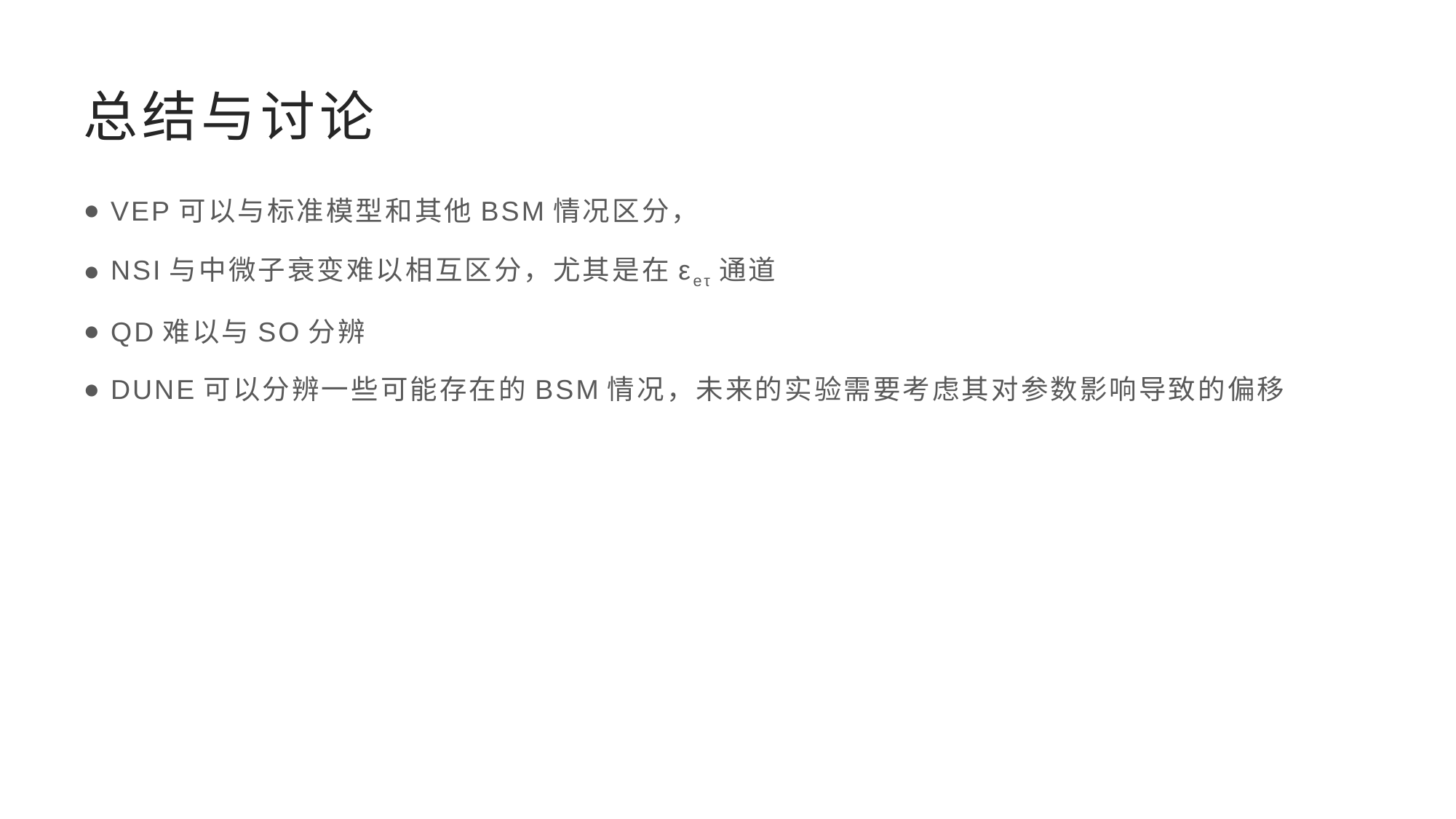

# 总结与讨论
VEP可以与标准模型和其他BSM情况区分，
NSI与中微子衰变难以相互区分，尤其是在εeτ通道
QD难以与SO分辨
DUNE可以分辨一些可能存在的BSM情况，未来的实验需要考虑其对参数影响导致的偏移